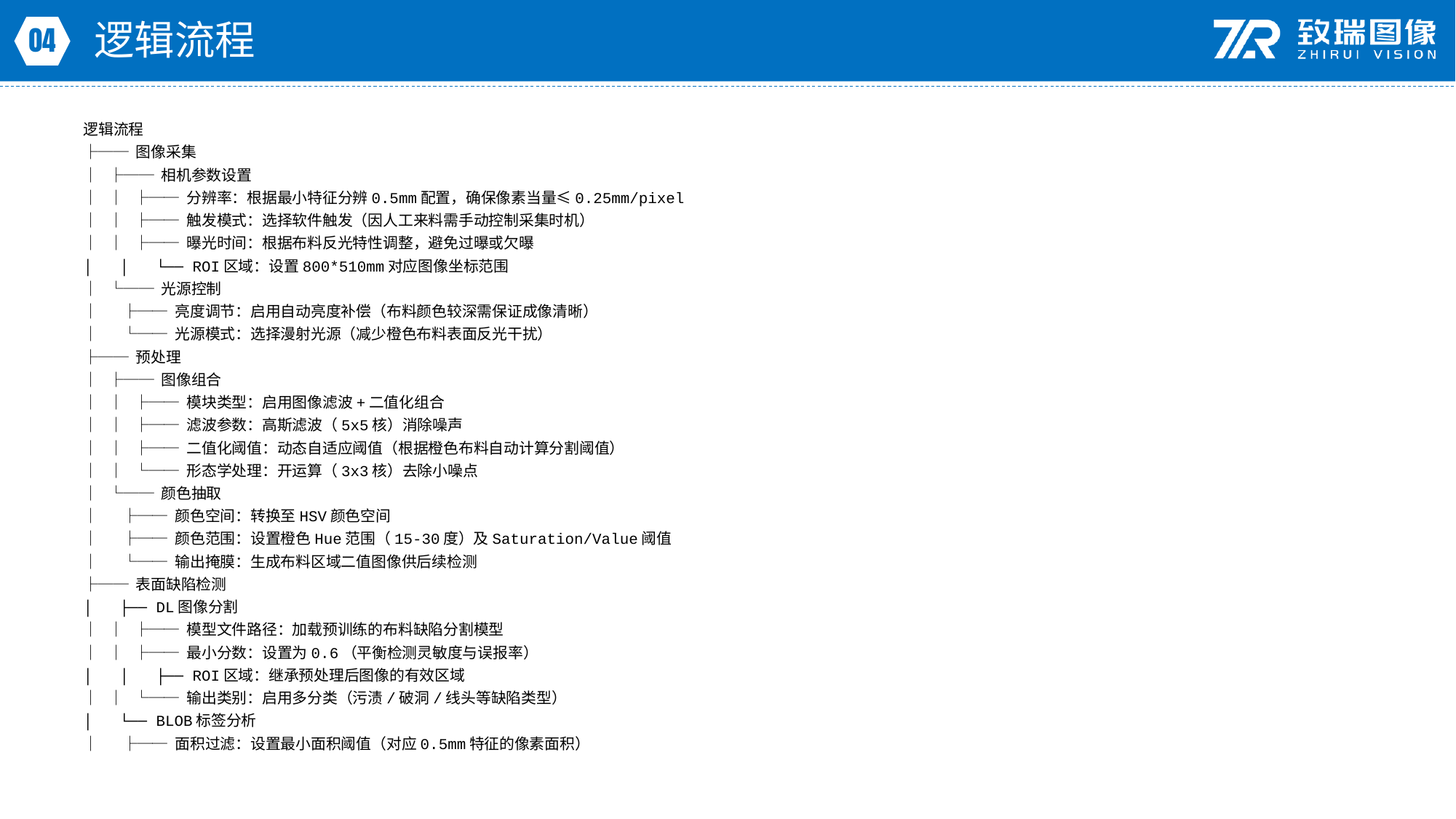

逻辑流程
04

逻辑流程
├── 图像采集
│   ├── 相机参数设置
│   │   ├── 分辨率：根据最小特征分辨0.5mm配置，确保像素当量≤0.25mm/pixel
│   │   ├── 触发模式：选择软件触发（因人工来料需手动控制采集时机）
│   │   ├── 曝光时间：根据布料反光特性调整，避免过曝或欠曝
│   │   └── ROI区域：设置800*510mm对应图像坐标范围
│   └── 光源控制
│       ├── 亮度调节：启用自动亮度补偿（布料颜色较深需保证成像清晰）
│       └── 光源模式：选择漫射光源（减少橙色布料表面反光干扰）
├── 预处理
│   ├── 图像组合
│   │   ├── 模块类型：启用图像滤波+二值化组合
│   │   ├── 滤波参数：高斯滤波（5x5核）消除噪声
│   │   ├── 二值化阈值：动态自适应阈值（根据橙色布料自动计算分割阈值）
│   │   └── 形态学处理：开运算（3x3核）去除小噪点
│   └── 颜色抽取
│       ├── 颜色空间：转换至HSV颜色空间
│       ├── 颜色范围：设置橙色Hue范围（15-30度）及Saturation/Value阈值
│       └── 输出掩膜：生成布料区域二值图像供后续检测
├── 表面缺陷检测
│   ├── DL图像分割
│   │   ├── 模型文件路径：加载预训练的布料缺陷分割模型
│   │   ├── 最小分数：设置为0.6（平衡检测灵敏度与误报率）
│   │   ├── ROI区域：继承预处理后图像的有效区域
│   │   └── 输出类别：启用多分类（污渍/破洞/线头等缺陷类型）
│   └── BLOB标签分析
│       ├── 面积过滤：设置最小面积阈值（对应0.5mm特征的像素面积）